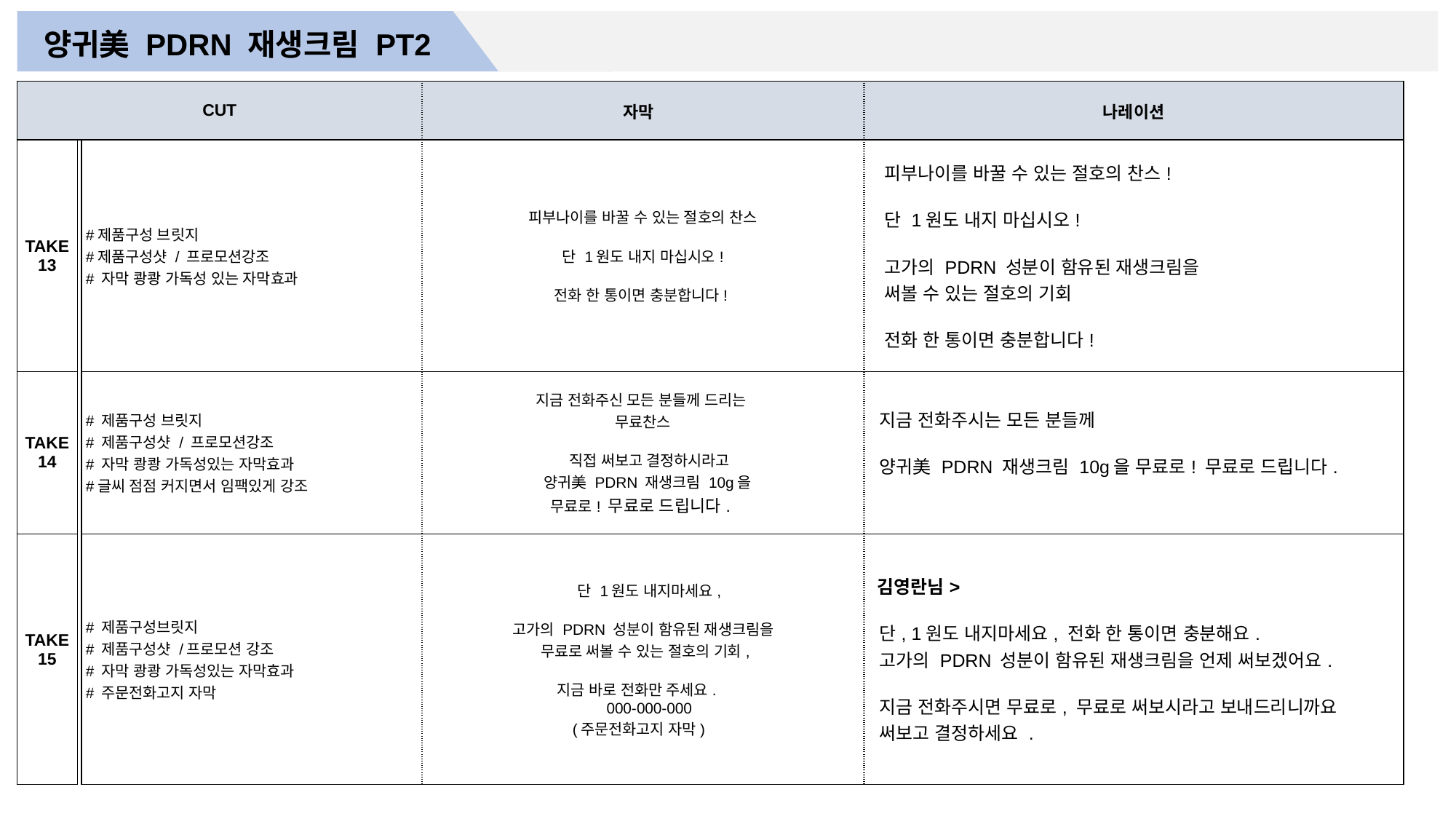

양귀美 PDRN 재생크림 PT2

| CUT |  |  | 자막 | 나레이션 |
| --- | --- | --- | --- | --- |
| TAKE 13 |  | #제품구성 브릿지 #제품구성샷 / 프로모션강조 # 자막 쾅쾅 가독성 있는 자막효과 | 피부나이를 바꿀 수 있는 절호의 찬스 단 1원도 내지 마십시오! 전화 한 통이면 충분합니다! | 피부나이를 바꿀 수 있는 절호의 찬스! 단 1원도 내지 마십시오! 고가의 PDRN 성분이 함유된 재생크림을 써볼 수 있는 절호의 기회 전화 한 통이면 충분합니다! |
| TAKE 14 |  | # 제품구성 브릿지 # 제품구성샷 / 프로모션강조 # 자막 쾅쾅 가독성있는 자막효과 #글씨 점점 커지면서 임팩있게 강조 | 지금 전화주신 모든 분들께 드리는 무료찬스 직접 써보고 결정하시라고 양귀美 PDRN 재생크림 10g을 무료로! 무료로 드립니다. | 지금 전화주시는 모든 분들께 양귀美 PDRN 재생크림 10g을 무료로! 무료로 드립니다. |
| TAKE 15 |  | # 제품구성브릿지 # 제품구성샷 /프로모션 강조 # 자막 쾅쾅 가독성있는 자막효과 # 주문전화고지 자막 | 단 1원도 내지마세요, 고가의 PDRN 성분이 함유된 재생크림을 무료로 써볼 수 있는 절호의 기회, 지금 바로 전화만 주세요. 000-000-000 (주문전화고지 자막) | 김영란님> 단, 1원도 내지마세요, 전화 한 통이면 충분해요. 고가의 PDRN 성분이 함유된 재생크림을 언제 써보겠어요. 지금 전화주시면 무료로, 무료로 써보시라고 보내드리니까요 써보고 결정하세요 . |